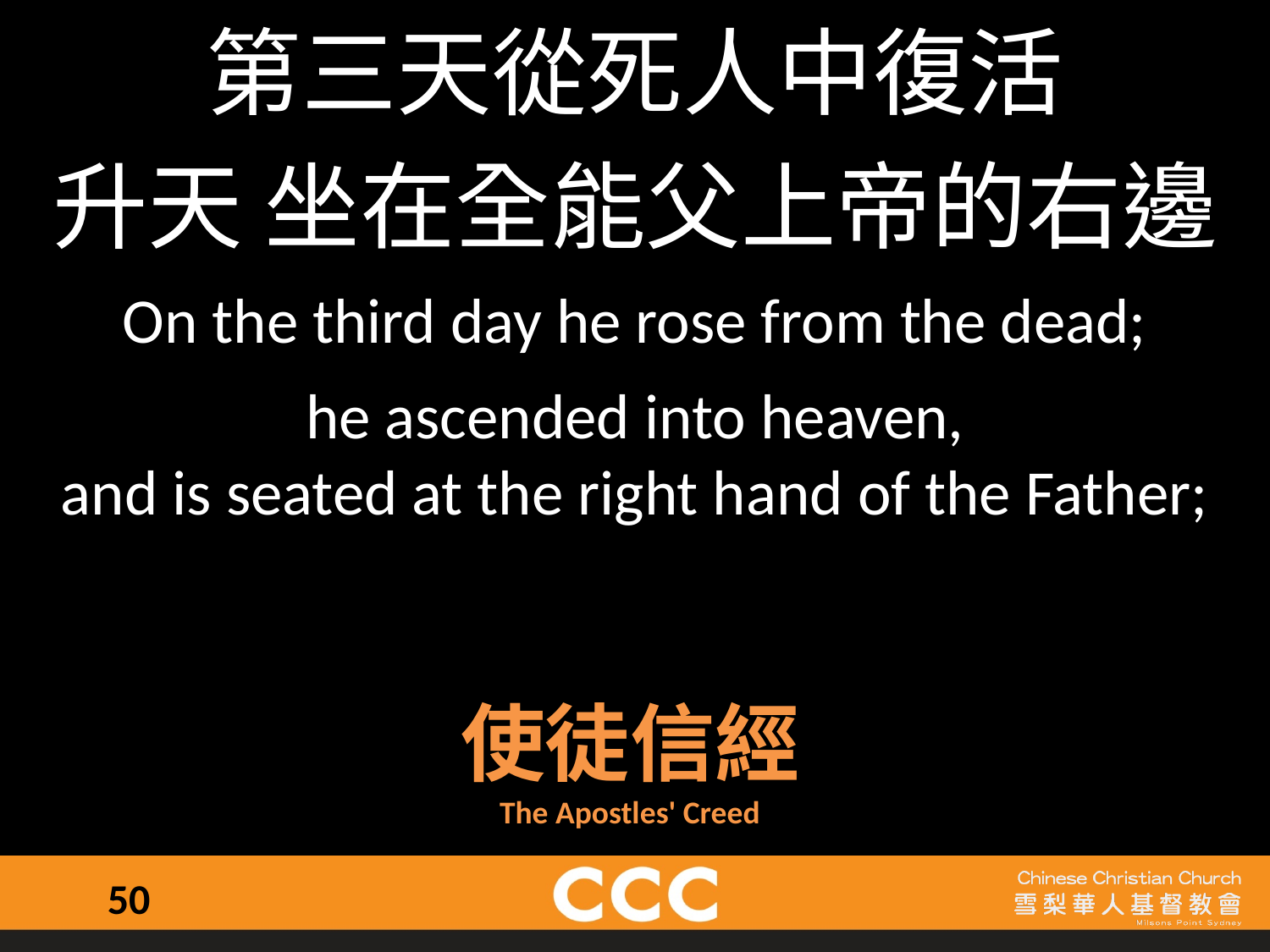

第三天從死人中復活
升天 坐在全能父上帝的右邊
On the third day he rose from the dead;
he ascended into heaven,
and is seated at the right hand of the Father;

使徒信經
The Apostles' Creed
50